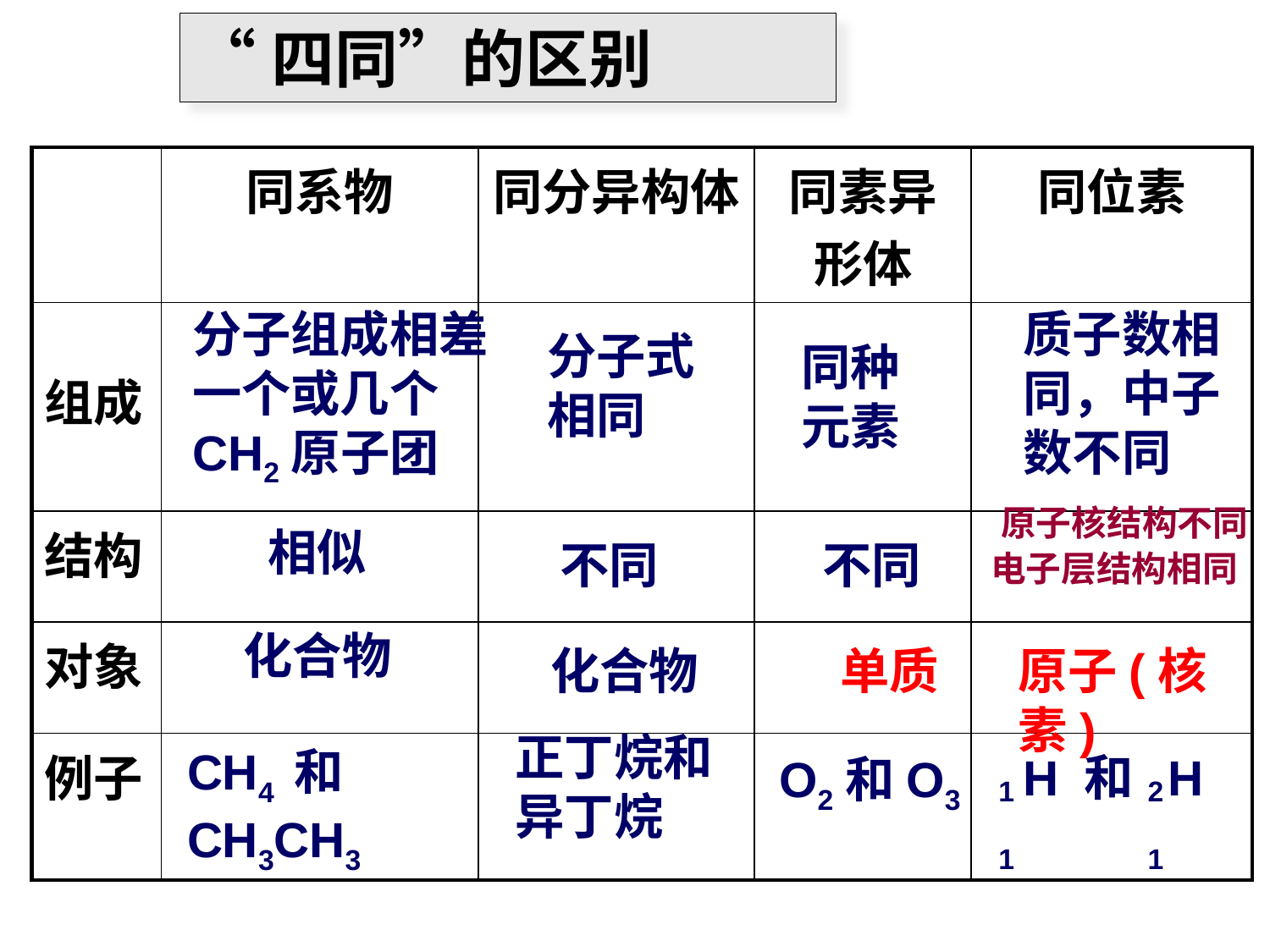

“四同”的区别
|  | 同系物 | 同分异构体 | 同素异形体 | 同位素 |
| --- | --- | --- | --- | --- |
| 组成 |  |  |  |  |
| 结构 |  |  |  |  |
| 对象 |  |  |  |  |
| 例子 |  |  |  |  |
分子组成相差一个或几个CH2原子团
质子数相同，中子数不同
分子式相同
同种元素
原子核结构不同
相似
  不同
不同
电子层结构相同
化合物
化合物
单质
原子(核素)
正丁烷和异丁烷
1
1
2
1
H 和  H
CH4 和 CH3CH3
O2和O3